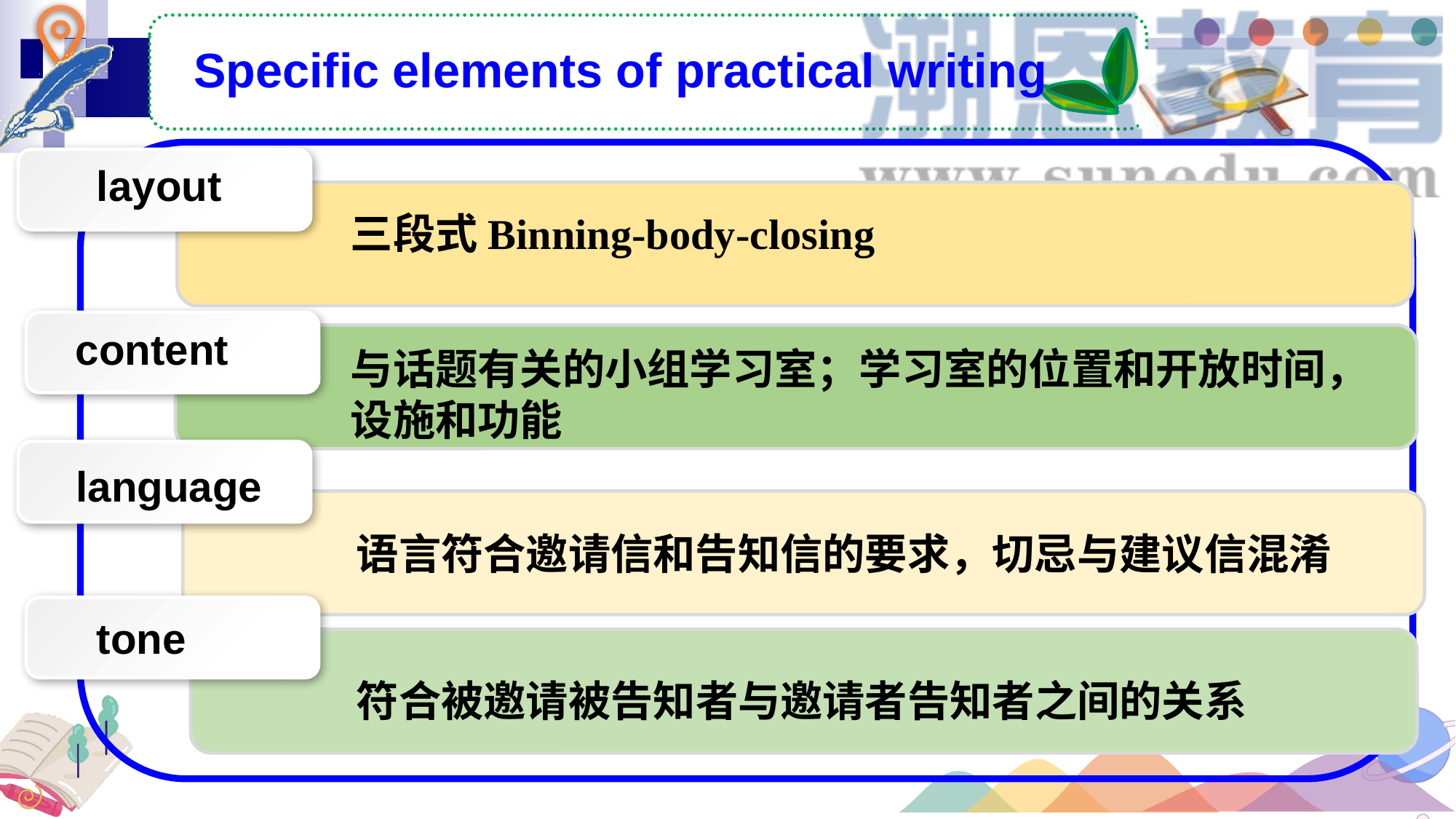

Specific elements of practical writing

tone
layout

三段式Binning-body-closing

content

与话题有关的小组学习室；学习室的位置和开放时间，设施和功能
language

语言符合邀请信和告知信的要求，切忌与建议信混淆

符合被邀请被告知者与邀请者告知者之间的关系